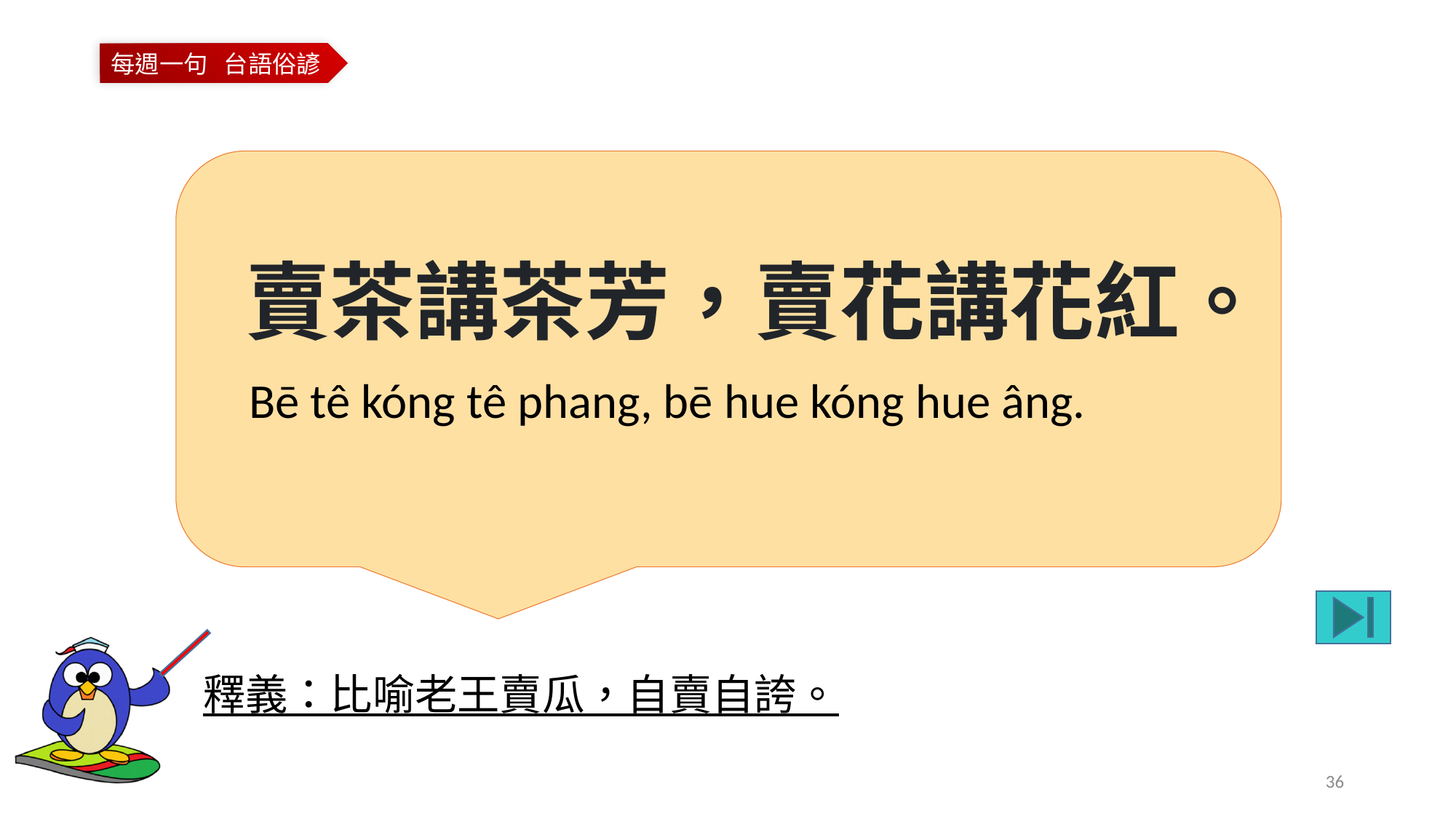

賣茶講茶芳，賣花講花紅。
Bē tê kóng tê phang, bē hue kóng hue âng.

釋義：比喻老王賣瓜，自賣自誇。
36